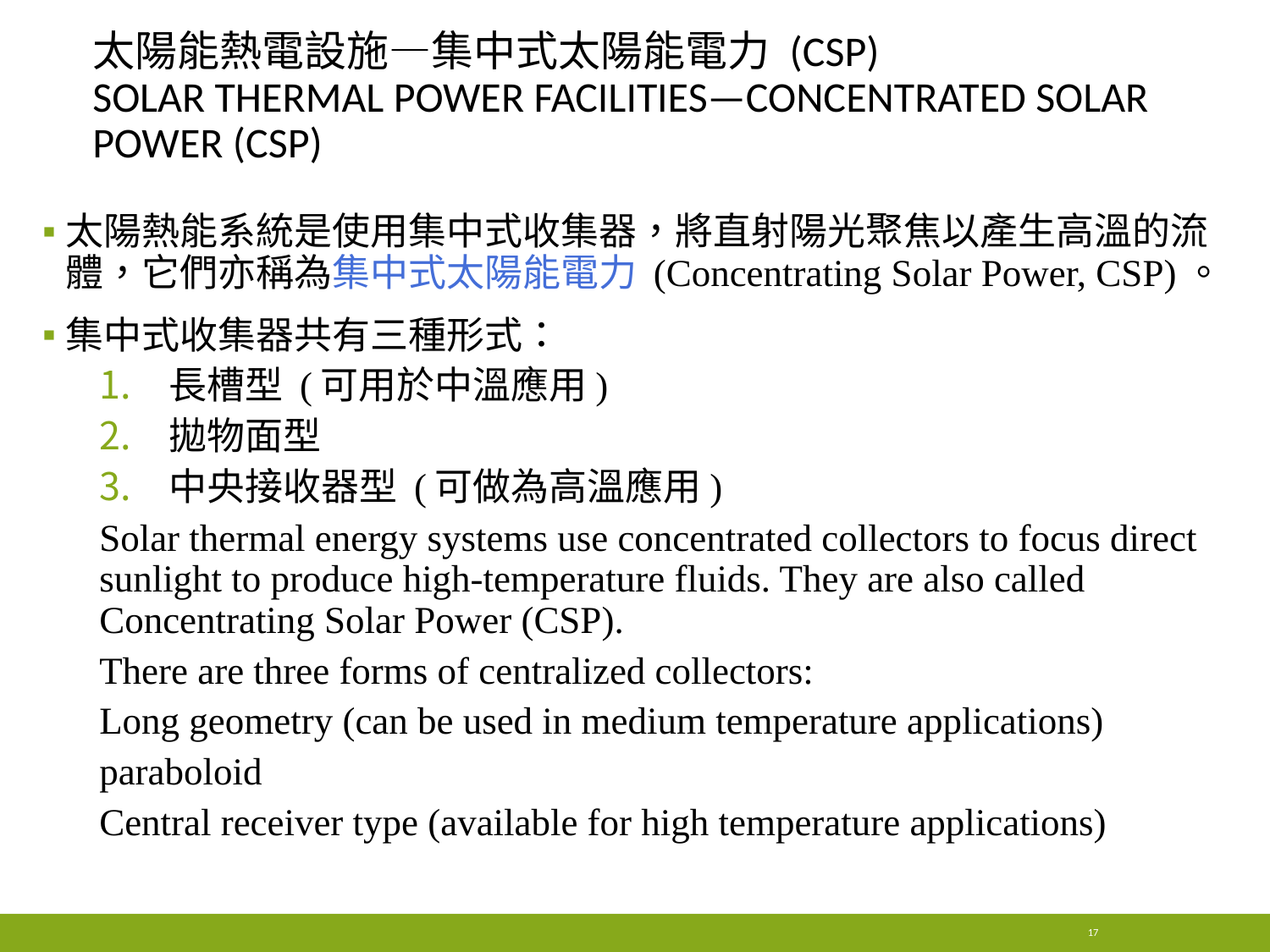

# 太陽能熱電設施—集中式太陽能電力 (CSP) Solar Thermal Power Facilities—Concentrated Solar Power (CSP)
太陽熱能系統是使用集中式收集器，將直射陽光聚焦以產生高溫的流體，它們亦稱為集中式太陽能電力 (Concentrating Solar Power, CSP)。
集中式收集器共有三種形式：
長槽型 (可用於中溫應用)
拋物面型
中央接收器型 (可做為高溫應用)
Solar thermal energy systems use concentrated collectors to focus direct sunlight to produce high-temperature fluids. They are also called Concentrating Solar Power (CSP).
There are three forms of centralized collectors:
Long geometry (can be used in medium temperature applications)
paraboloid
Central receiver type (available for high temperature applications)
17